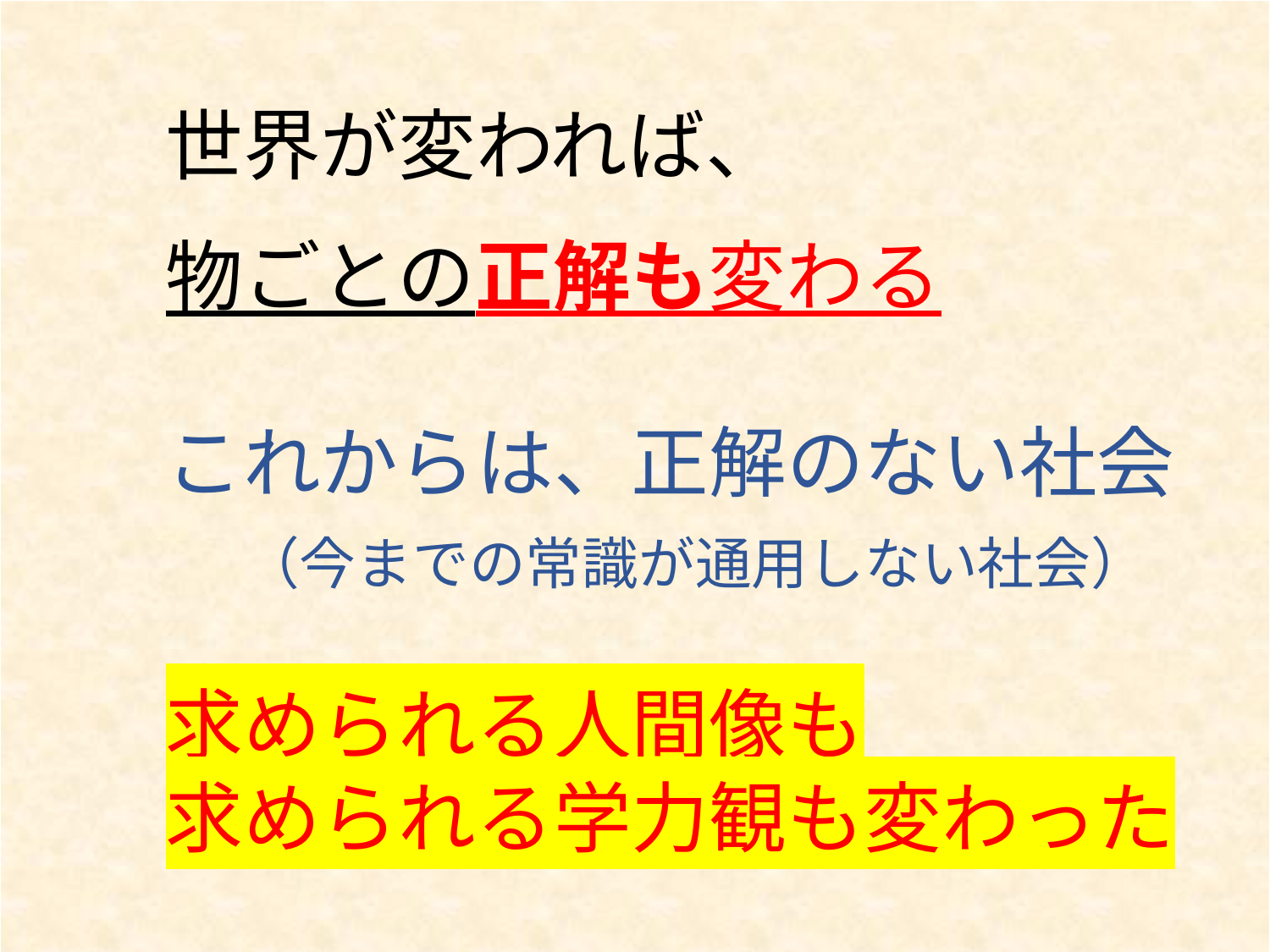

世界が変われば、

物ごとの正解も変わる

これからは、正解のない社会
　（今までの常識が通用しない社会）

求められる人間像も
求められる学力観も変わった